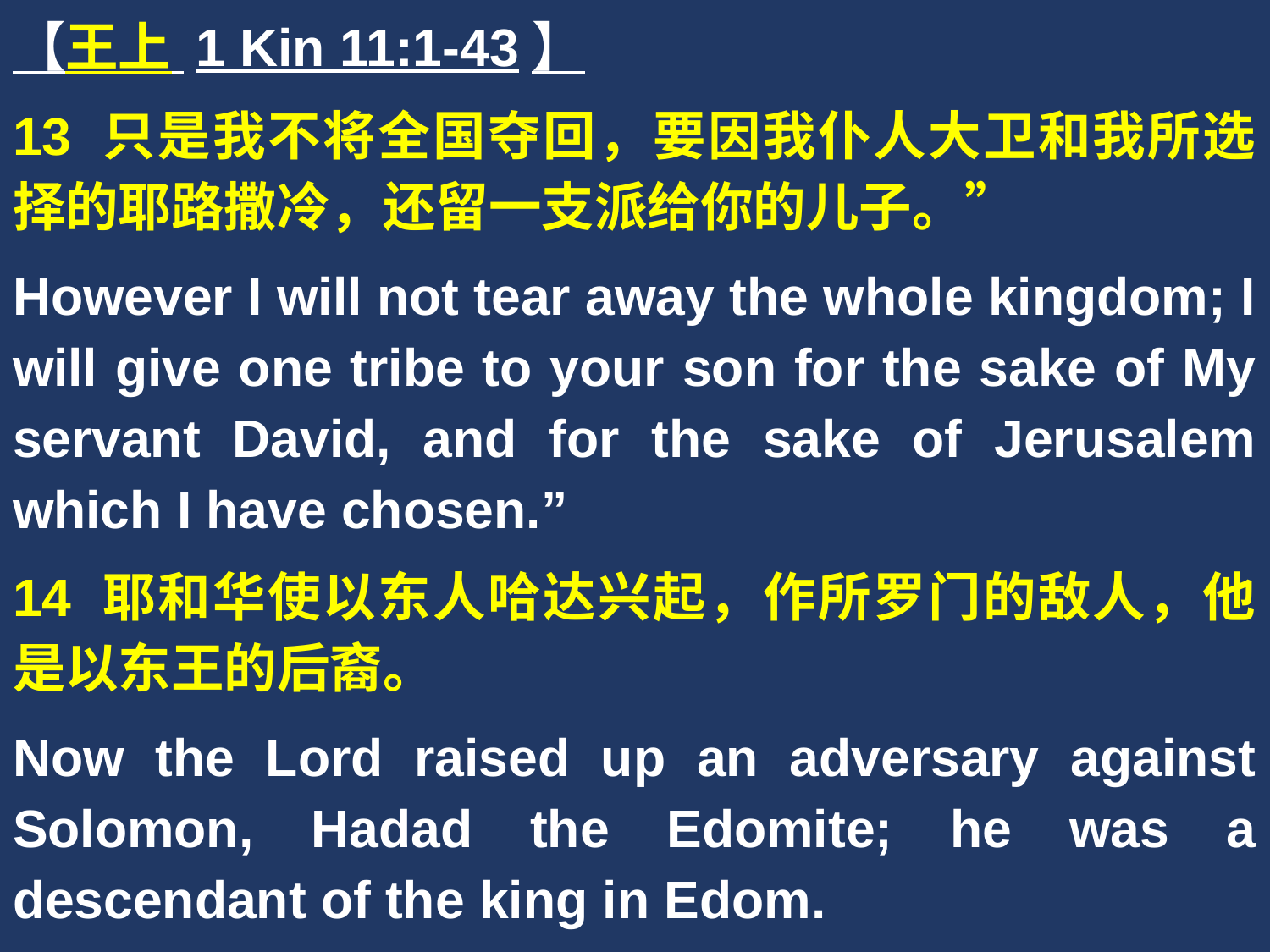

【王上 1 Kin 11:1-43】
13 只是我不将全国夺回，要因我仆人大卫和我所选择的耶路撒冷，还留一支派给你的儿子。”
However I will not tear away the whole kingdom; I will give one tribe to your son for the sake of My servant David, and for the sake of Jerusalem which I have chosen.”
14 耶和华使以东人哈达兴起，作所罗门的敌人，他是以东王的后裔。
Now the Lord raised up an adversary against Solomon, Hadad the Edomite; he was a descendant of the king in Edom.